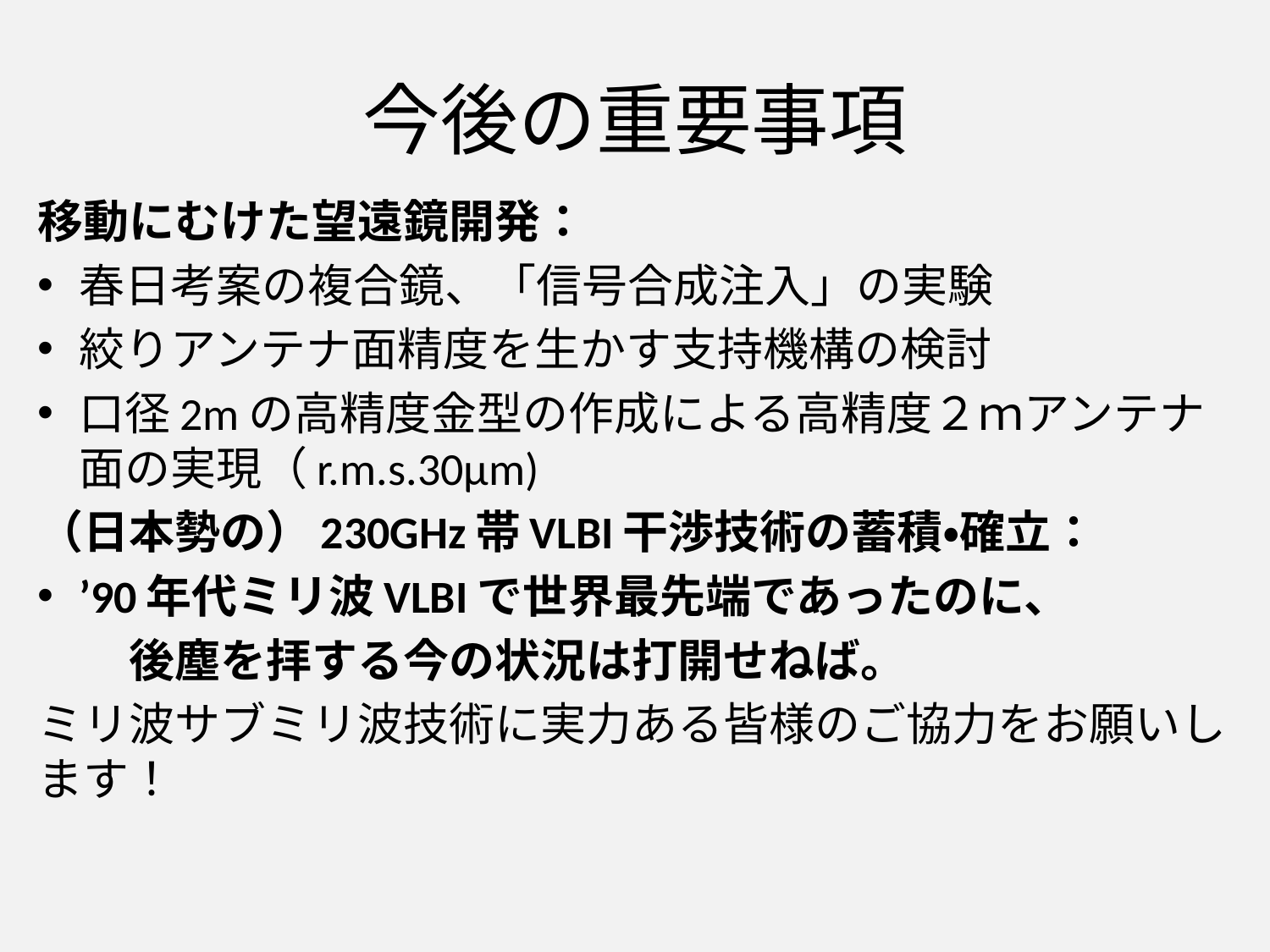

# 今後の重要事項
移動にむけた望遠鏡開発：
春日考案の複合鏡、「信号合成注入」の実験
絞りアンテナ面精度を生かす支持機構の検討
口径2mの高精度金型の作成による高精度２ｍアンテナ面の実現（r.m.s.30μm)
（日本勢の）230GHz帯VLBI干渉技術の蓄積・確立：
’90年代ミリ波VLBIで世界最先端であったのに、
　　後塵を拝する今の状況は打開せねば。
ミリ波サブミリ波技術に実力ある皆様のご協力をお願いします！